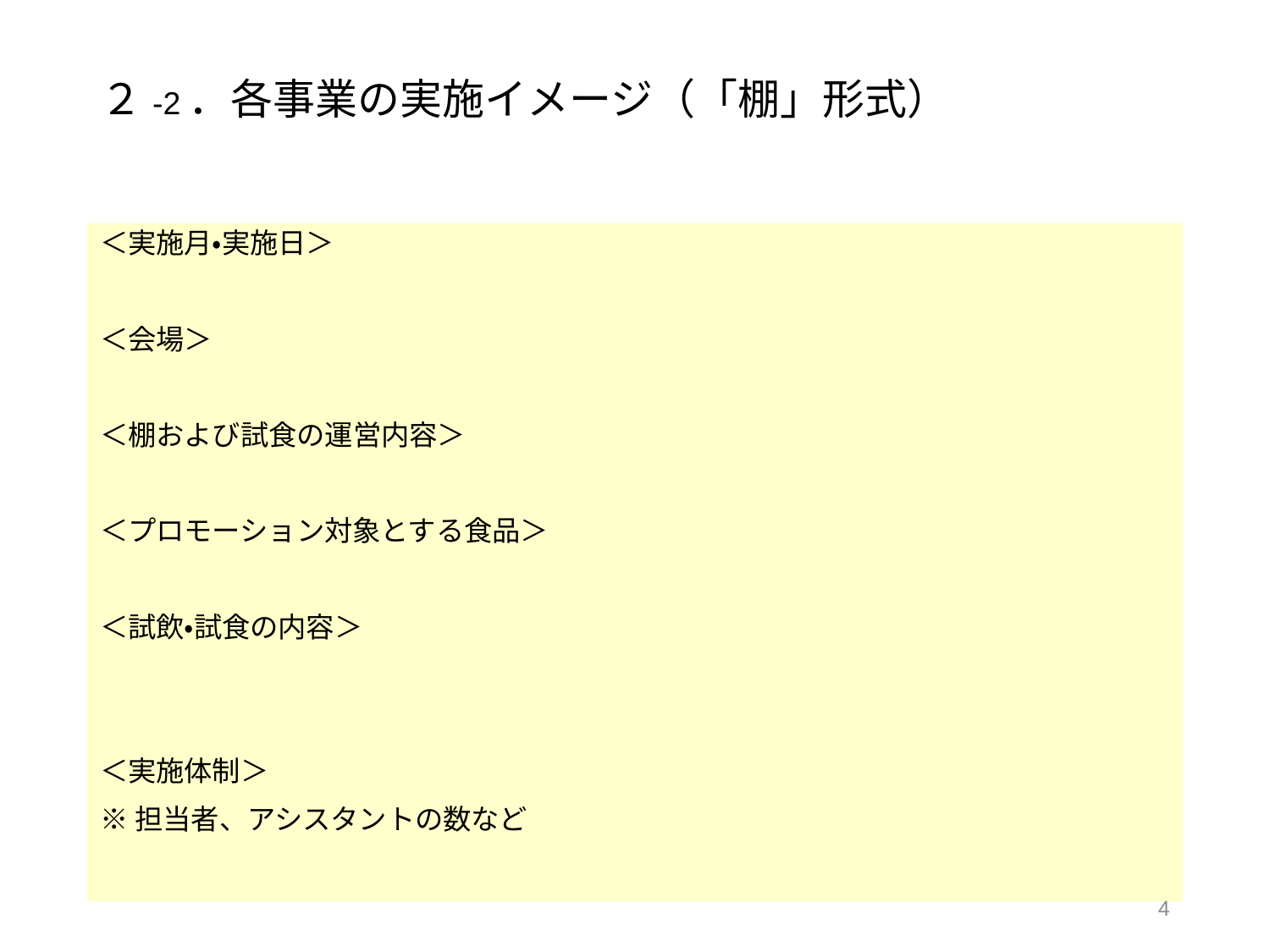

# ２-2．各事業の実施イメージ（「棚」形式）

＜実施月・実施日＞

＜会場＞

＜棚および試食の運営内容＞

＜プロモーション対象とする食品＞

＜試飲・試食の内容＞

＜実施体制＞
※担当者、アシスタントの数など
4